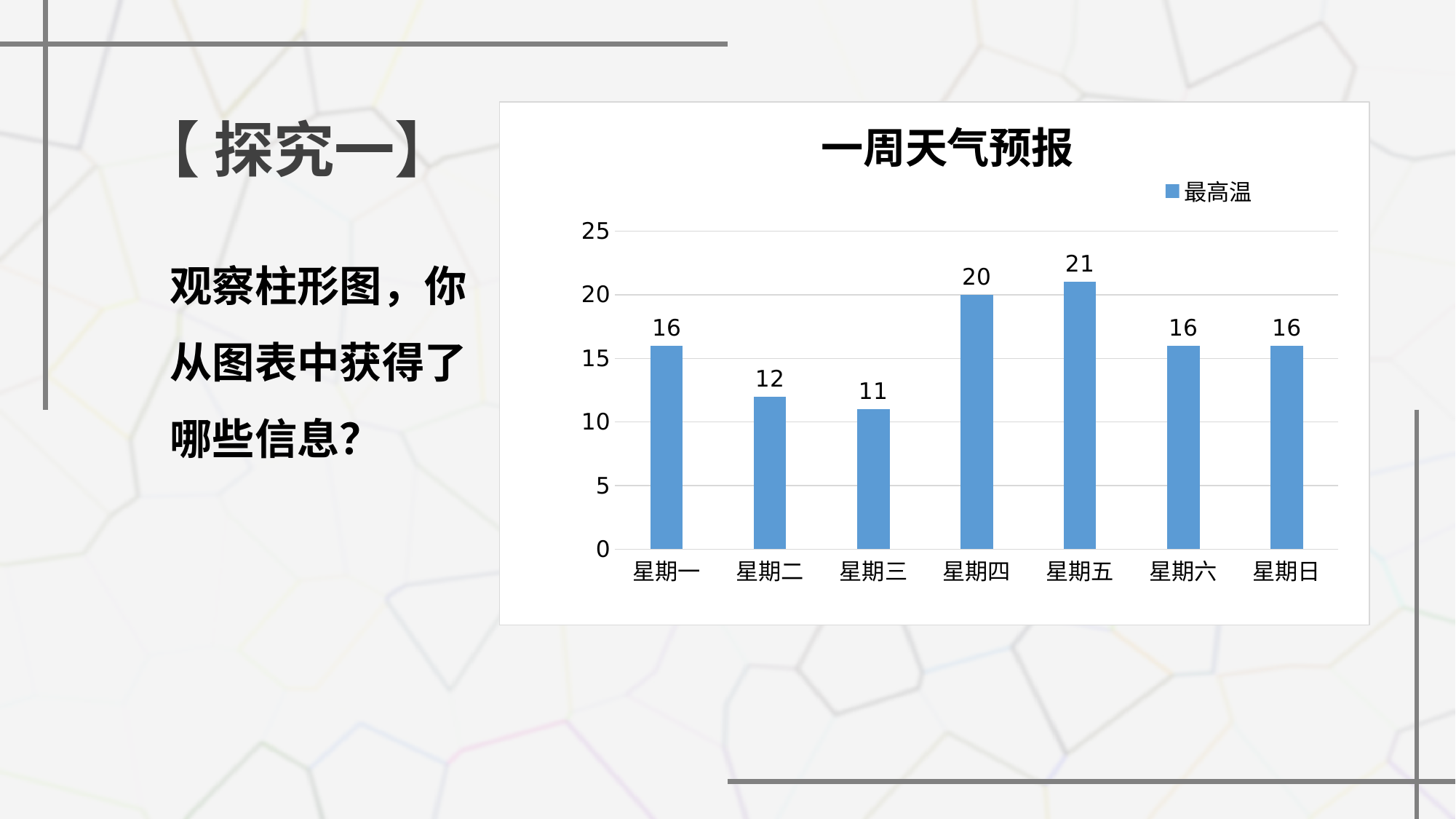

### Chart: 一周天气预报

| Category | 最高温 |
|---|---|
| 星期一 | 16.0 |
| 星期二 | 12.0 |
| 星期三 | 11.0 |
| 星期四 | 20.0 |
| 星期五 | 21.0 |
| 星期六 | 16.0 |
| 星期日 | 16.0 |
【 探究一】
观察柱形图，你从图表中获得了哪些信息？